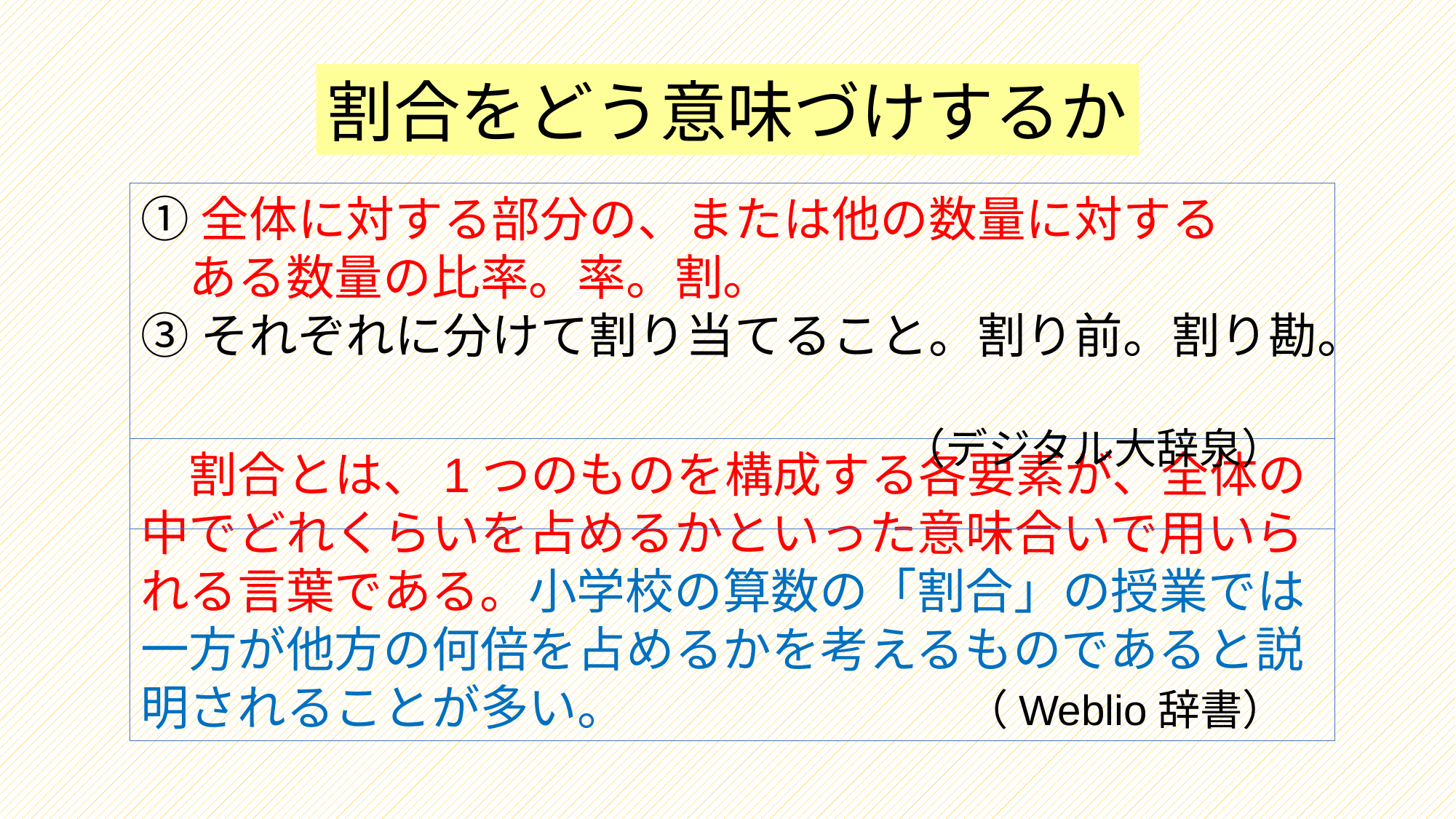

割合をどう意味づけするか
①全体に対する部分の、または他の数量に対する
　ある数量の比率。率。割。
③それぞれに分けて割り当てること。割り前。割り勘。
　　　　　　　　　　　　　　　　　　（デジタル大辞泉）
　割合とは、1つのものを構成する各要素が、全体の中でどれくらいを占めるかといった意味合いで用いられる言葉である。小学校の算数の「割合」の授業では一方が他方の何倍を占めるかを考えるものであると説明されることが多い。　　　　　　　（Weblio辞書）